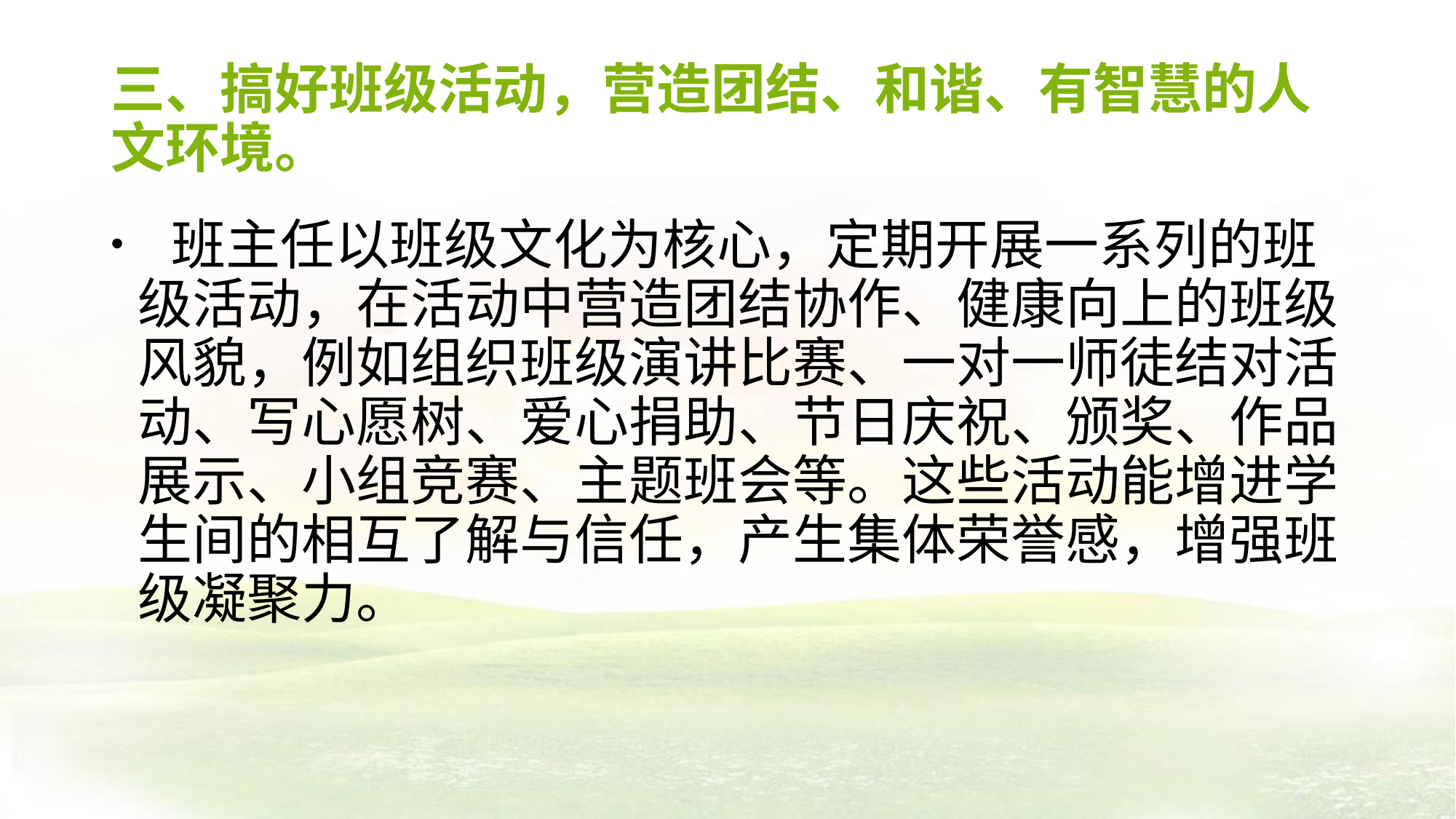

# 三、搞好班级活动，营造团结、和谐、有智慧的人文环境。
   班主任以班级文化为核心，定期开展一系列的班级活动，在活动中营造团结协作、健康向上的班级风貌，例如组织班级演讲比赛、一对一师徒结对活动、写心愿树、爱心捐助、节日庆祝、颁奖、作品展示、小组竞赛、主题班会等。这些活动能增进学生间的相互了解与信任，产生集体荣誉感，增强班级凝聚力。